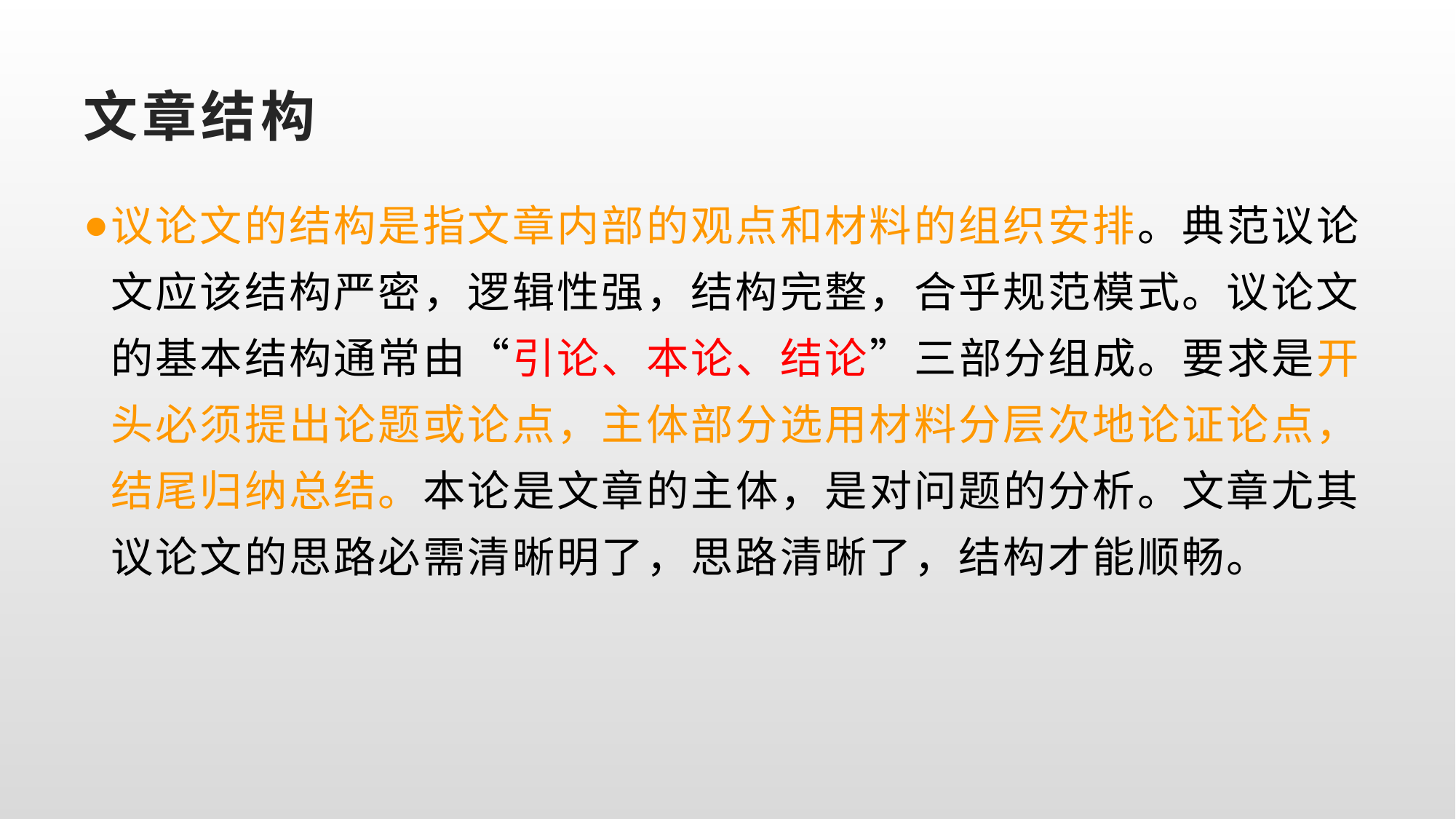

# 文章结构
议论文的结构是指文章内部的观点和材料的组织安排。典范议论文应该结构严密，逻辑性强，结构完整，合乎规范模式。议论文的基本结构通常由“引论、本论、结论”三部分组成。要求是开头必须提出论题或论点，主体部分选用材料分层次地论证论点，结尾归纳总结。本论是文章的主体，是对问题的分析。文章尤其议论文的思路必需清晰明了，思路清晰了，结构才能顺畅。